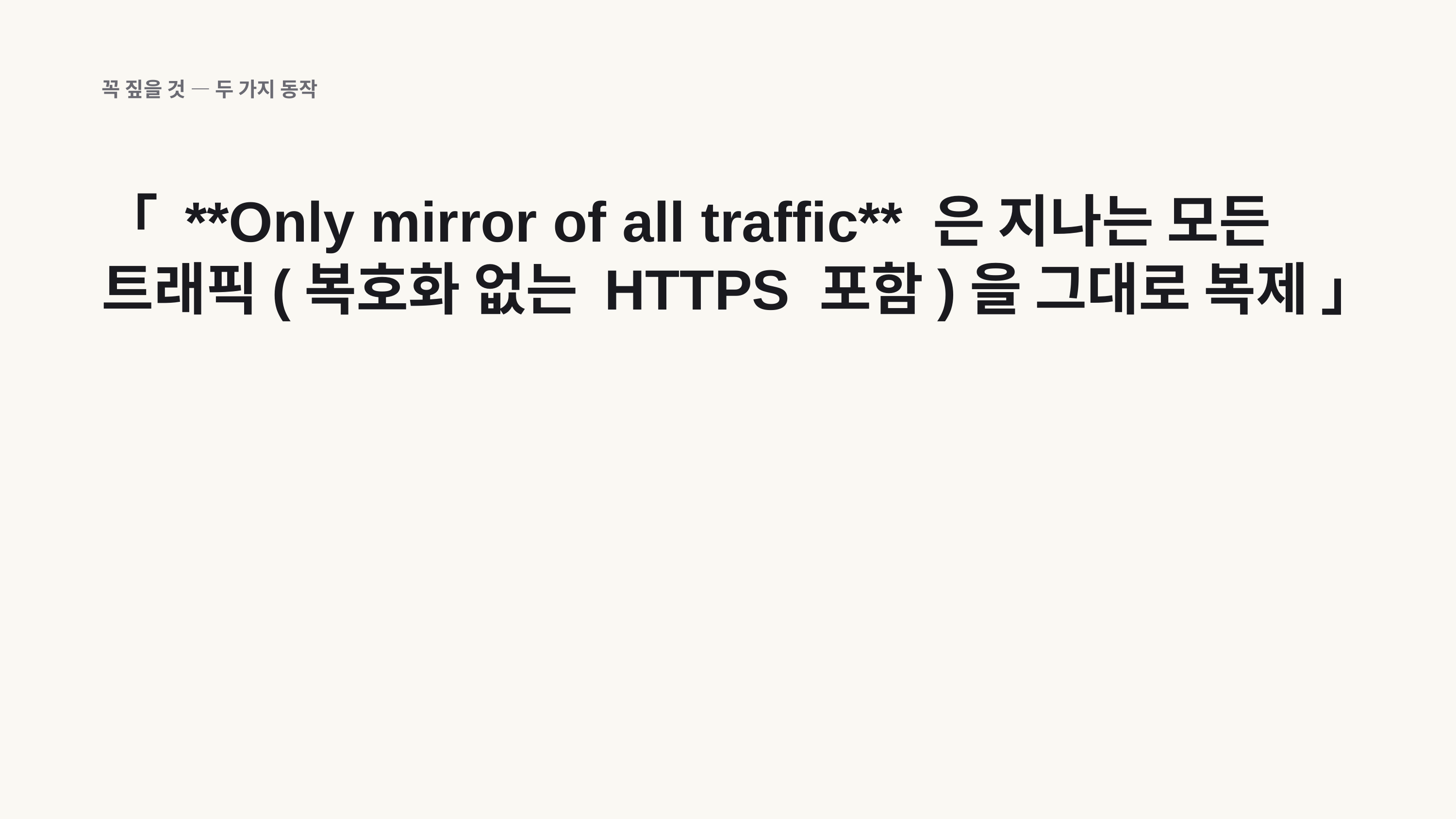

꼭 짚을 것 — 두 가지 동작
「 **Only mirror of all traffic** 은 지나는 모든 트래픽(복호화 없는 HTTPS 포함)을 그대로 복제 」